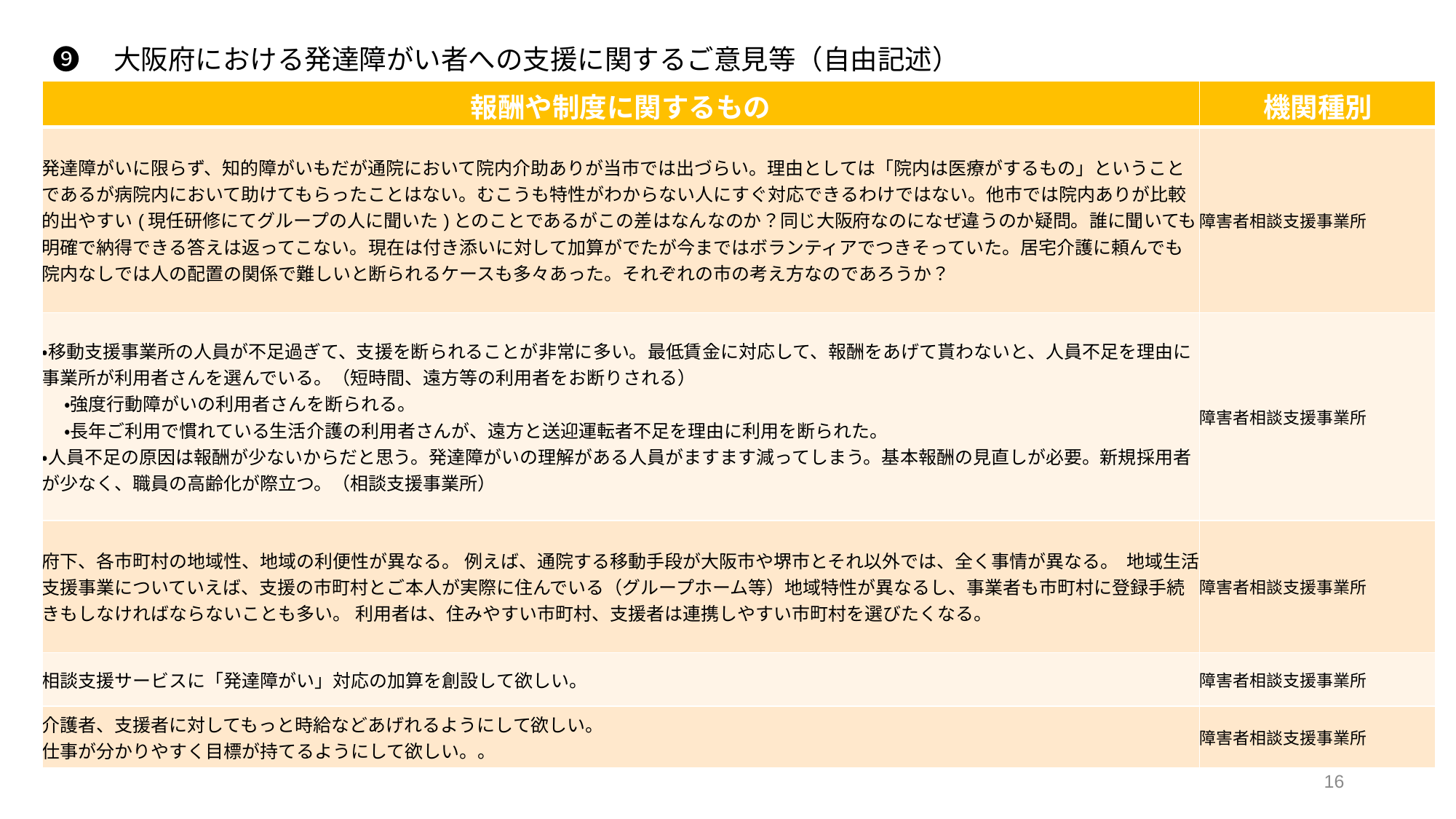

❾　大阪府における発達障がい者への支援に関するご意見等（自由記述）
| 報酬や制度に関するもの | 機関種別 |
| --- | --- |
| 発達障がいに限らず、知的障がいもだが通院において院内介助ありが当市では出づらい。理由としては「院内は医療がするもの」ということであるが病院内において助けてもらったことはない。むこうも特性がわからない人にすぐ対応できるわけではない。他市では院内ありが比較的出やすい(現任研修にてグループの人に聞いた)とのことであるがこの差はなんなのか？同じ大阪府なのになぜ違うのか疑問。誰に聞いても明確で納得できる答えは返ってこない。現在は付き添いに対して加算がでたが今まではボランティアでつきそっていた。居宅介護に頼んでも院内なしでは人の配置の関係で難しいと断られるケースも多々あった。それぞれの市の考え方なのであろうか？ | 障害者相談支援事業所 |
| ・移動支援事業所の人員が不足過ぎて、支援を断られることが非常に多い。最低賃金に対応して、報酬をあげて貰わないと、人員不足を理由に事業所が利用者さんを選んでいる。（短時間、遠方等の利用者をお断りされる） 　 ・強度行動障がいの利用者さんを断られる。 　 ・長年ご利用で慣れている生活介護の利用者さんが、遠方と送迎運転者不足を理由に利用を断られた。 ・人員不足の原因は報酬が少ないからだと思う。発達障がいの理解がある人員がますます減ってしまう。基本報酬の見直しが必要。新規採用者が少なく、職員の高齢化が際立つ。（相談支援事業所） | 障害者相談支援事業所 |
| 府下、各市町村の地域性、地域の利便性が異なる。 例えば、通院する移動手段が大阪市や堺市とそれ以外では、全く事情が異なる。 地域生活支援事業についていえば、支援の市町村とご本人が実際に住んでいる（グループホーム等）地域特性が異なるし、事業者も市町村に登録手続きもしなければならないことも多い。 利用者は、住みやすい市町村、支援者は連携しやすい市町村を選びたくなる。 | 障害者相談支援事業所 |
| 相談支援サービスに「発達障がい」対応の加算を創設して欲しい。 | 障害者相談支援事業所 |
| 介護者、支援者に対してもっと時給などあげれるようにして欲しい。 仕事が分かりやすく目標が持てるようにして欲しい。。 | 障害者相談支援事業所 |
16